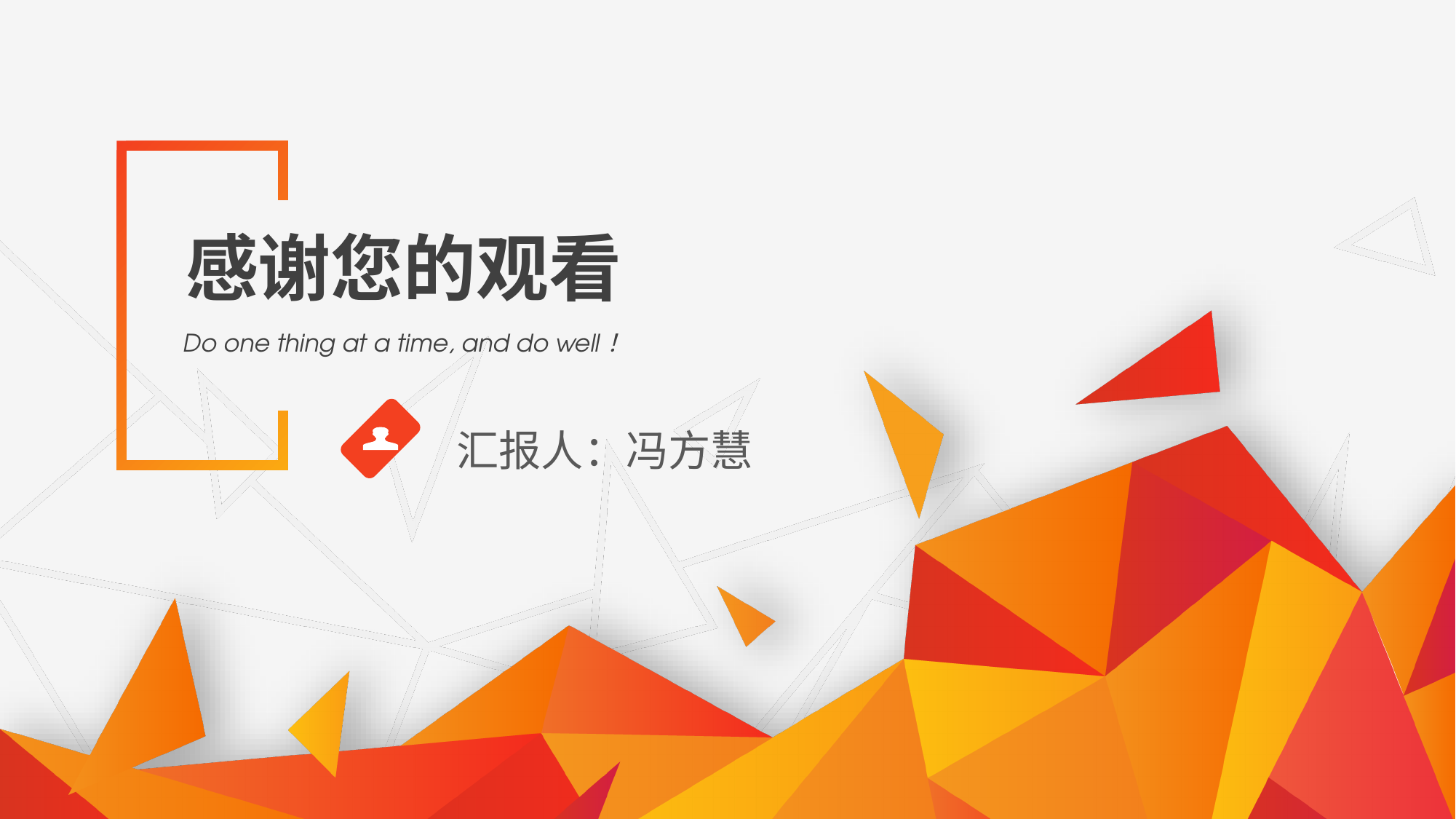

感谢您的观看
Do one thing at a time, and do well！

汇报人：冯方慧